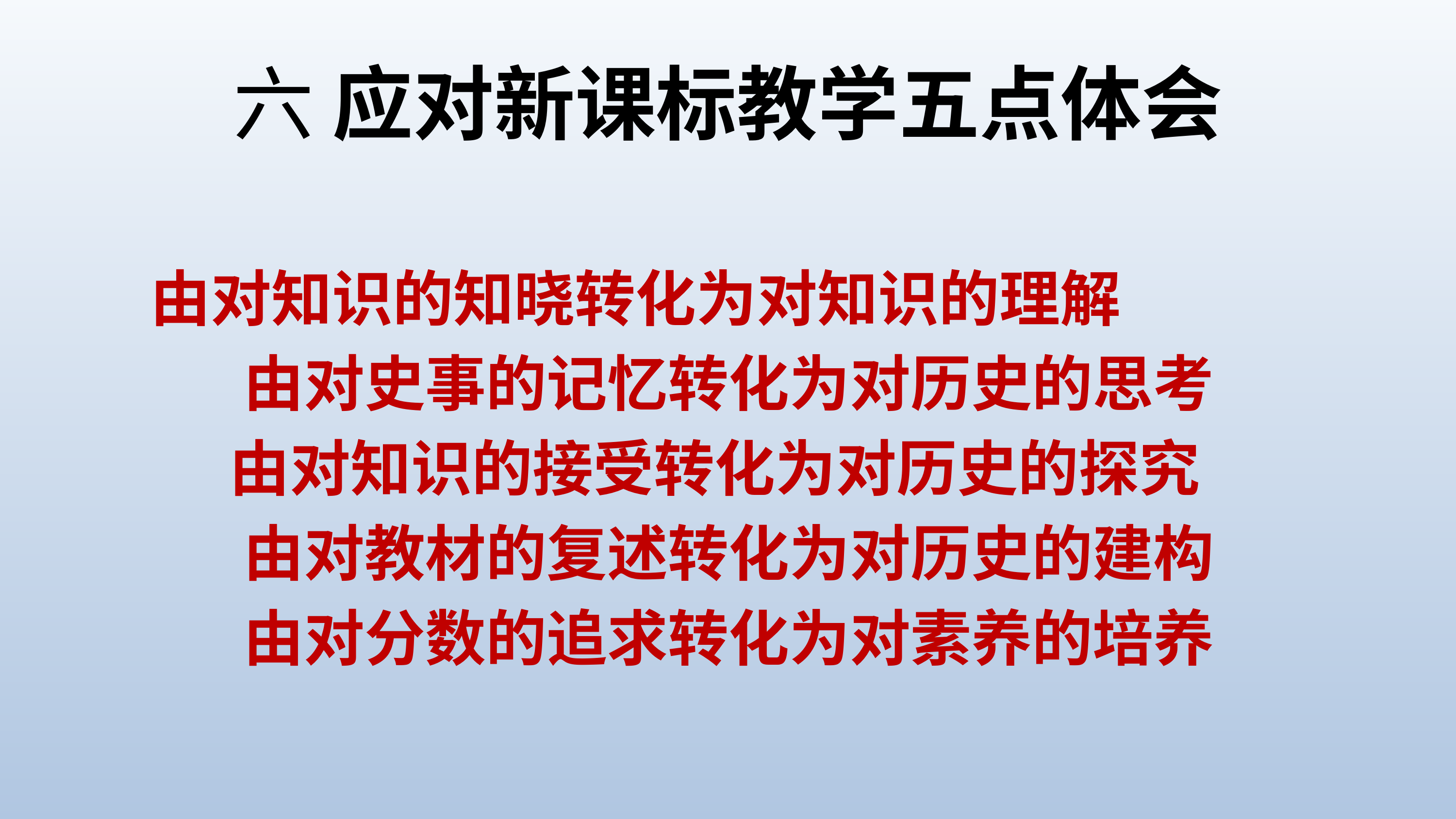

# 六 应对新课标教学五点体会

      由对知识的知晓转化为对知识的理解
 由对史事的记忆转化为对历史的思考
 由对知识的接受转化为对历史的探究
 由对教材的复述转化为对历史的建构
 由对分数的追求转化为对素养的培养